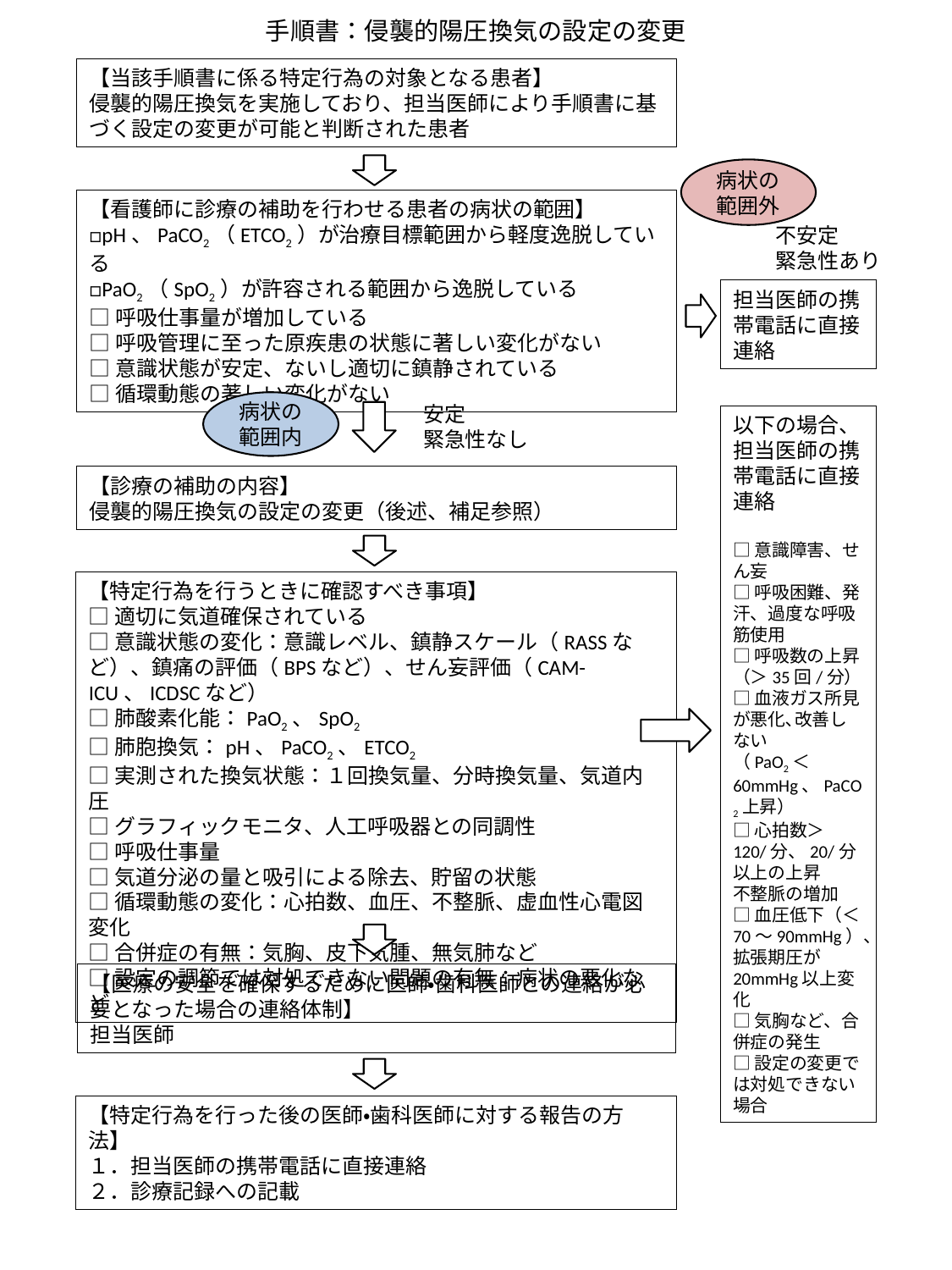

手順書：侵襲的陽圧換気の設定の変更
【当該手順書に係る特定行為の対象となる患者】
侵襲的陽圧換気を実施しており、担当医師により手順書に基づく設定の変更が可能と判断された患者

病状の
範囲外
【看護師に診療の補助を行わせる患者の病状の範囲】
□pH、PaCO2（ETCO2）が治療目標範囲から軽度逸脱している
□PaO2（SpO2）が許容される範囲から逸脱している
□呼吸仕事量が増加している
□呼吸管理に至った原疾患の状態に著しい変化がない
□意識状態が安定、ないし適切に鎮静されている
□循環動態の著しい変化がない
不安定
緊急性あり
担当医師の携帯電話に直接連絡

病状の
範囲内
安定
緊急性なし

以下の場合、担当医師の携帯電話に直接連絡

□意識障害、せん妄
□呼吸困難、発汗、過度な呼吸筋使用
□呼吸数の上昇（＞35回/分）
□血液ガス所見が悪化､改善しない
（PaO2＜60mmHg、PaCO2上昇）
□心拍数＞120/分、20/分以上の上昇
不整脈の増加
□血圧低下（＜70～90mmHg）、拡張期圧が20mmHg以上変化
□気胸など、合併症の発生
□設定の変更では対処できない場合
【診療の補助の内容】
侵襲的陽圧換気の設定の変更（後述、補足参照）

【特定行為を行うときに確認すべき事項】
□適切に気道確保されている
□意識状態の変化：意識レベル、鎮静スケール（RASSなど）、鎮痛の評価（BPSなど）、せん妄評価（CAM-ICU、ICDSCなど）
□肺酸素化能：PaO2、SpO2
□肺胞換気：pH、PaCO2、ETCO2
□実測された換気状態：１回換気量、分時換気量、気道内圧
□グラフィックモニタ、人工呼吸器との同調性
□呼吸仕事量
□気道分泌の量と吸引による除去、貯留の状態
□循環動態の変化：心拍数、血圧、不整脈、虚血性心電図変化
□合併症の有無：気胸、皮下気腫、無気肺など
□設定の調節では対処できない問題の有無：病状の悪化など

【医療の安全を確保するために医師・歯科医師との連絡が必要となった場合の連絡体制】
担当医師

【特定行為を行った後の医師・歯科医師に対する報告の方法】
１．担当医師の携帯電話に直接連絡
２．診療記録への記載